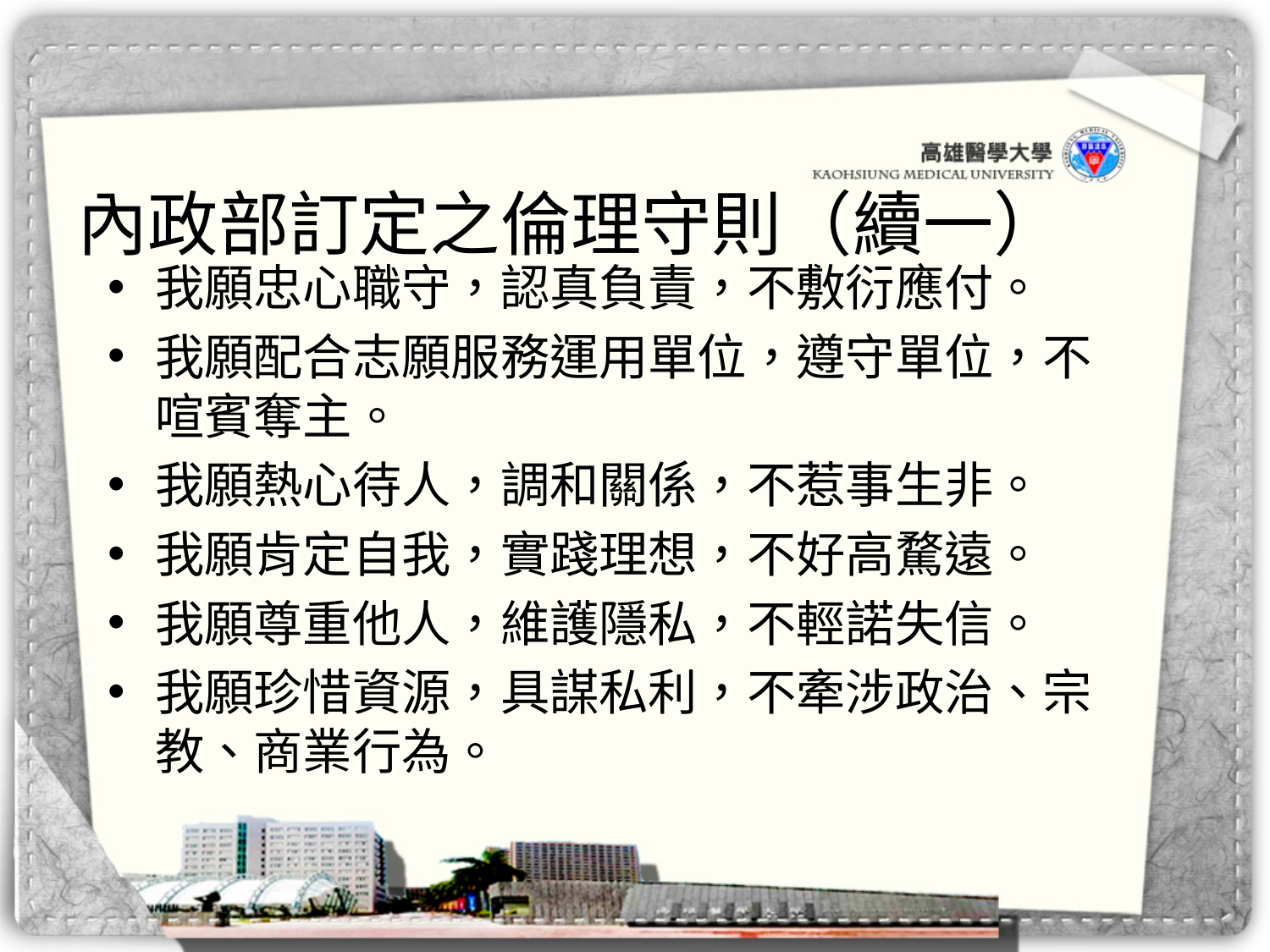

# 內政部訂定之倫理守則（續一）
我願忠心職守，認真負責，不敷衍應付。
我願配合志願服務運用單位，遵守單位，不喧賓奪主。
我願熱心待人，調和關係，不惹事生非。
我願肯定自我，實踐理想，不好高騖遠。
我願尊重他人，維護隱私，不輕諾失信。
我願珍惜資源，具謀私利，不牽涉政治、宗教、商業行為。